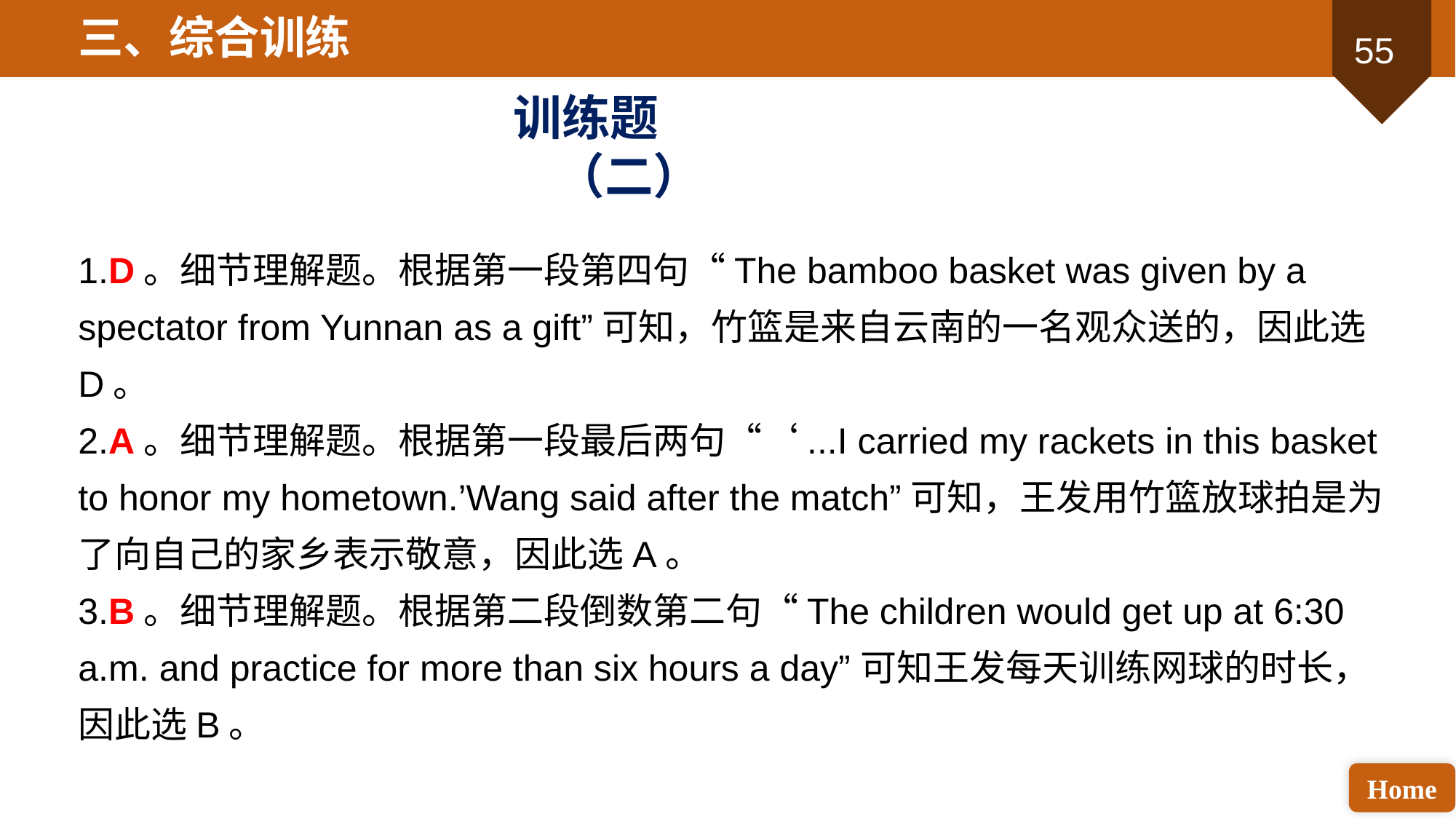

三、综合训练
训练题（二）
1.D。细节理解题。根据第一段第四句“The bamboo basket was given by a spectator from Yunnan as a gift”可知，竹篮是来自云南的一名观众送的，因此选D。
2.A。细节理解题。根据第一段最后两句“‘...I carried my rackets in this basket to honor my hometown.’Wang said after the match”可知，王发用竹篮放球拍是为了向自己的家乡表示敬意，因此选A。
3.B。细节理解题。根据第二段倒数第二句“The children would get up at 6:30 a.m. and practice for more than six hours a day”可知王发每天训练网球的时长，因此选B。